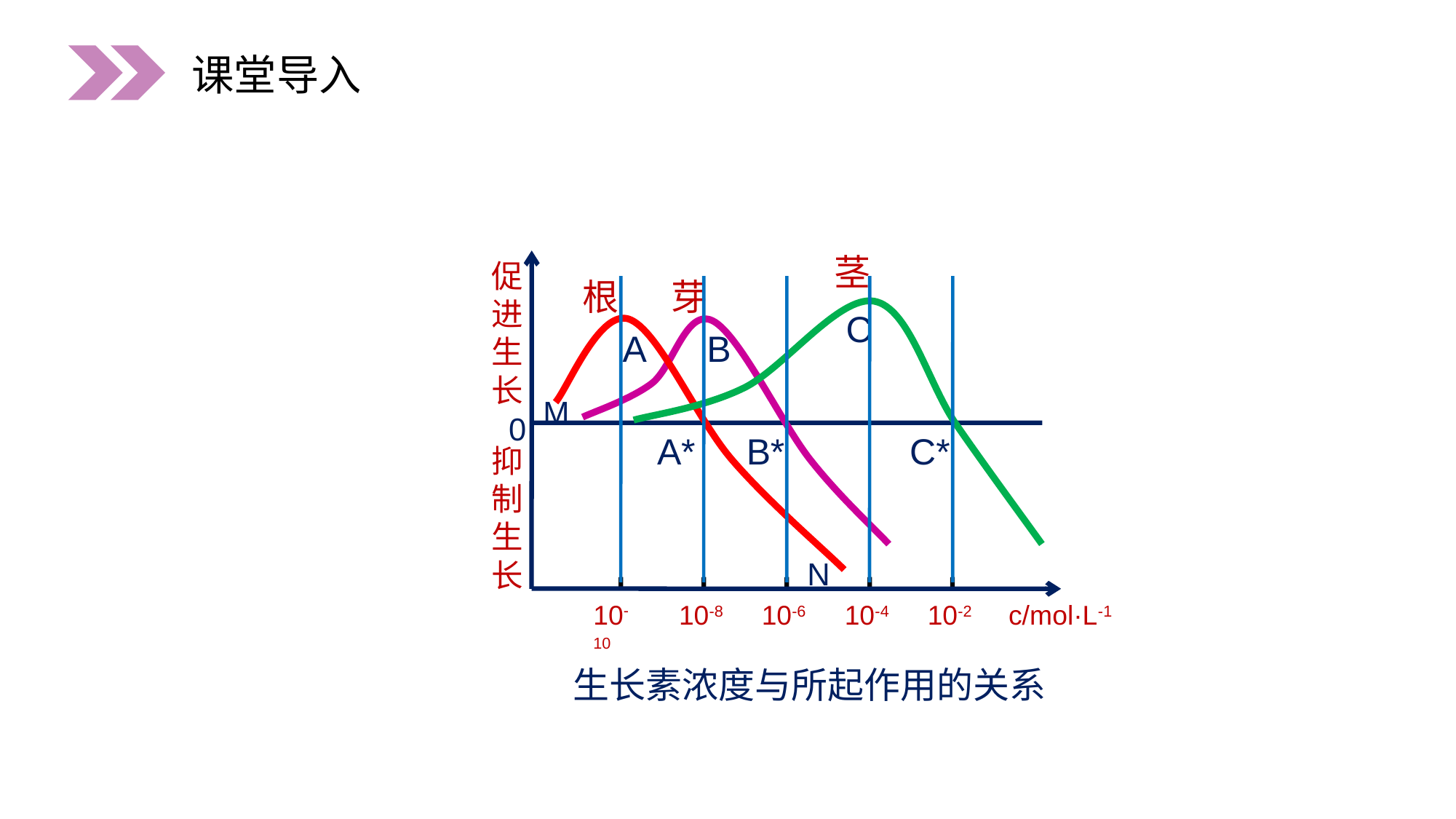

课堂导入
茎
促进生长
根
芽

C

A
B
M

0

A*
B*
C*
抑制生长
N

10-10
10-8
10-6
10-4
10-2
c/mol·L-1
生长素浓度与所起作用的关系